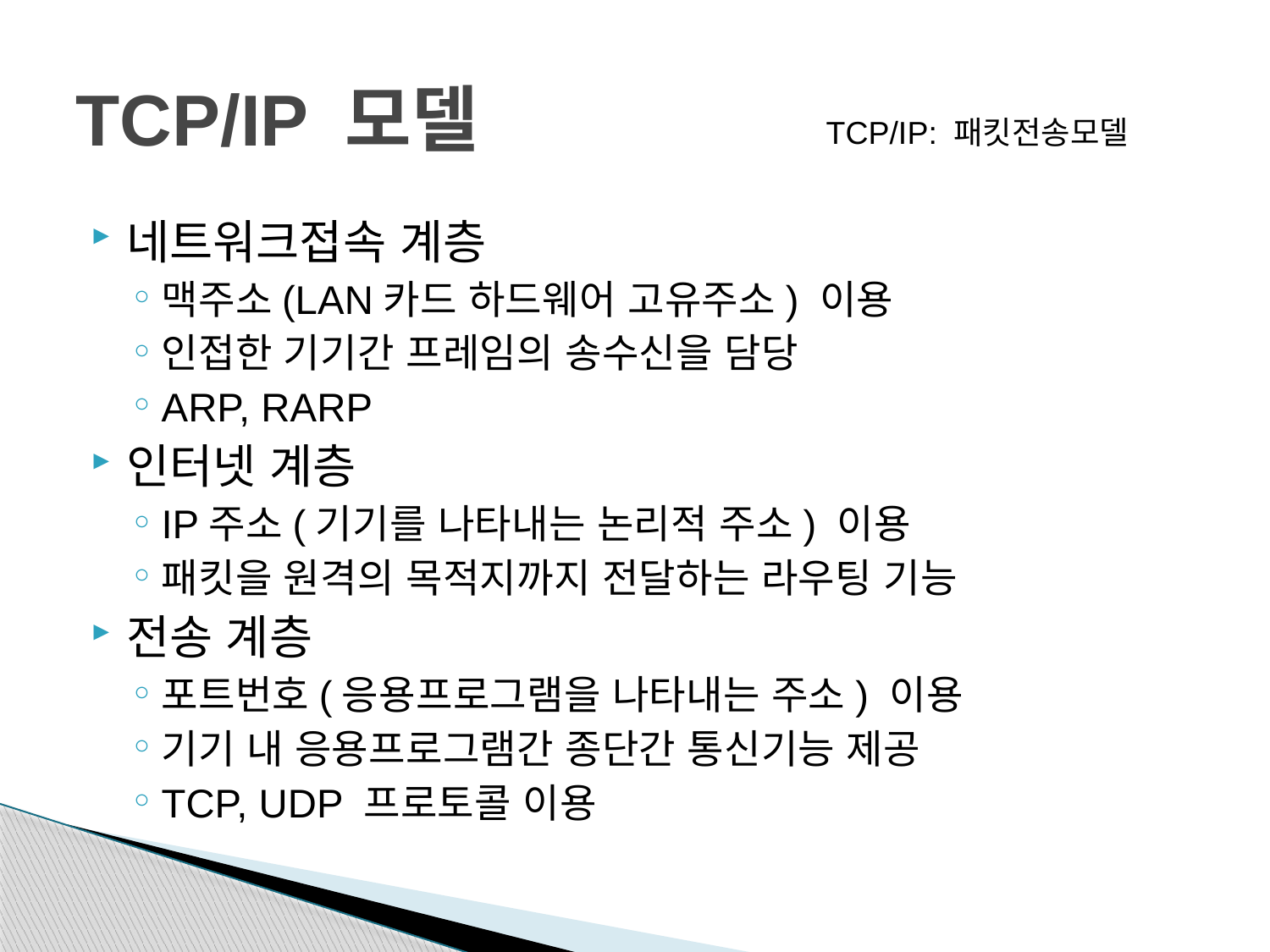

# TCP/IP 모델
TCP/IP: 패킷전송모델
네트워크접속 계층
맥주소(LAN카드 하드웨어 고유주소) 이용
인접한 기기간 프레임의 송수신을 담당
ARP, RARP
인터넷 계층
IP주소(기기를 나타내는 논리적 주소) 이용
패킷을 원격의 목적지까지 전달하는 라우팅 기능
전송 계층
포트번호(응용프로그램을 나타내는 주소) 이용
기기 내 응용프로그램간 종단간 통신기능 제공
TCP, UDP 프로토콜 이용